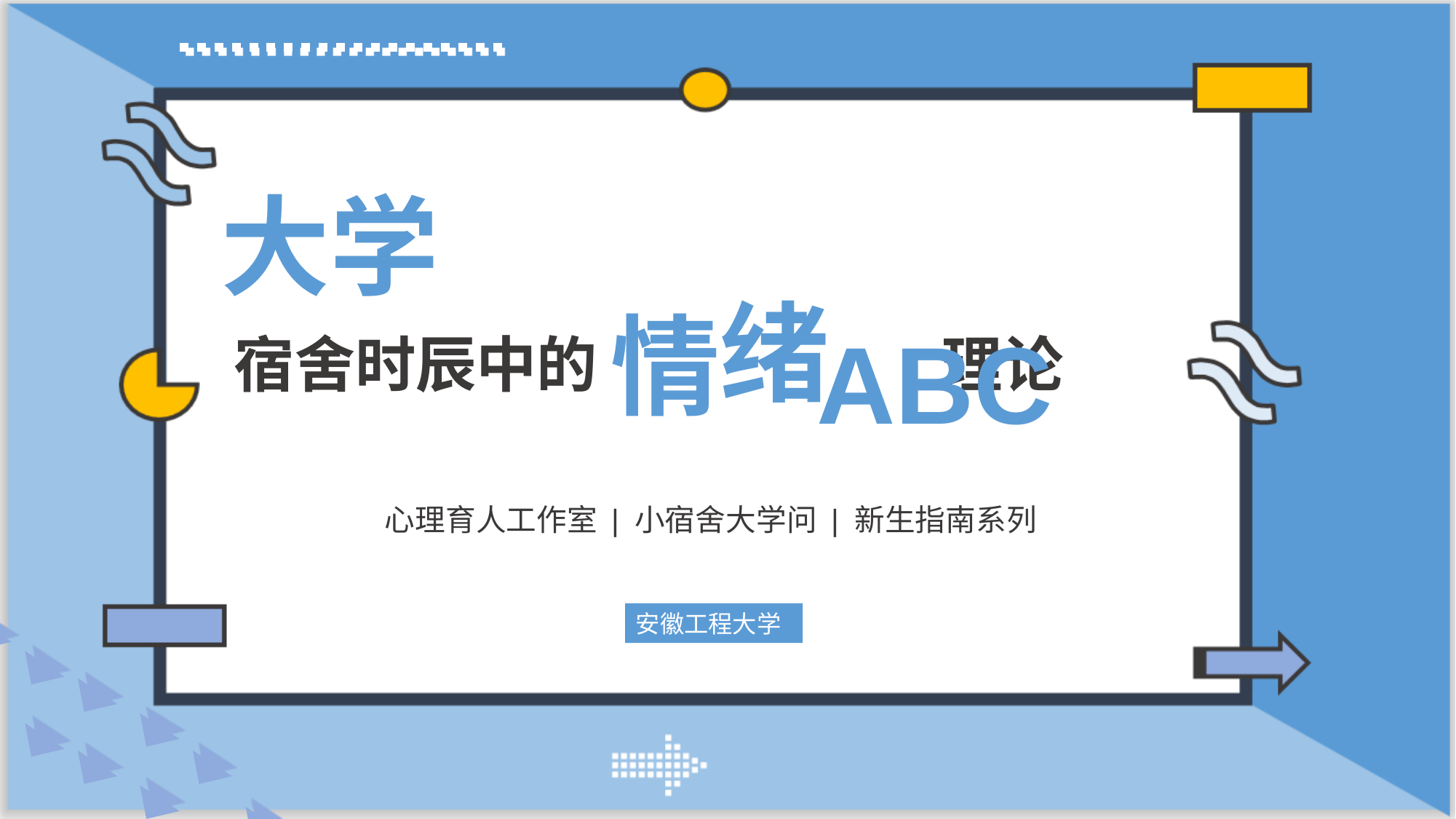

大学
绪
情
ABC
宿舍时辰中的                         理论
心理育人工作室 | 小宿舍大学问 | 新生指南系列
安徽工程大学